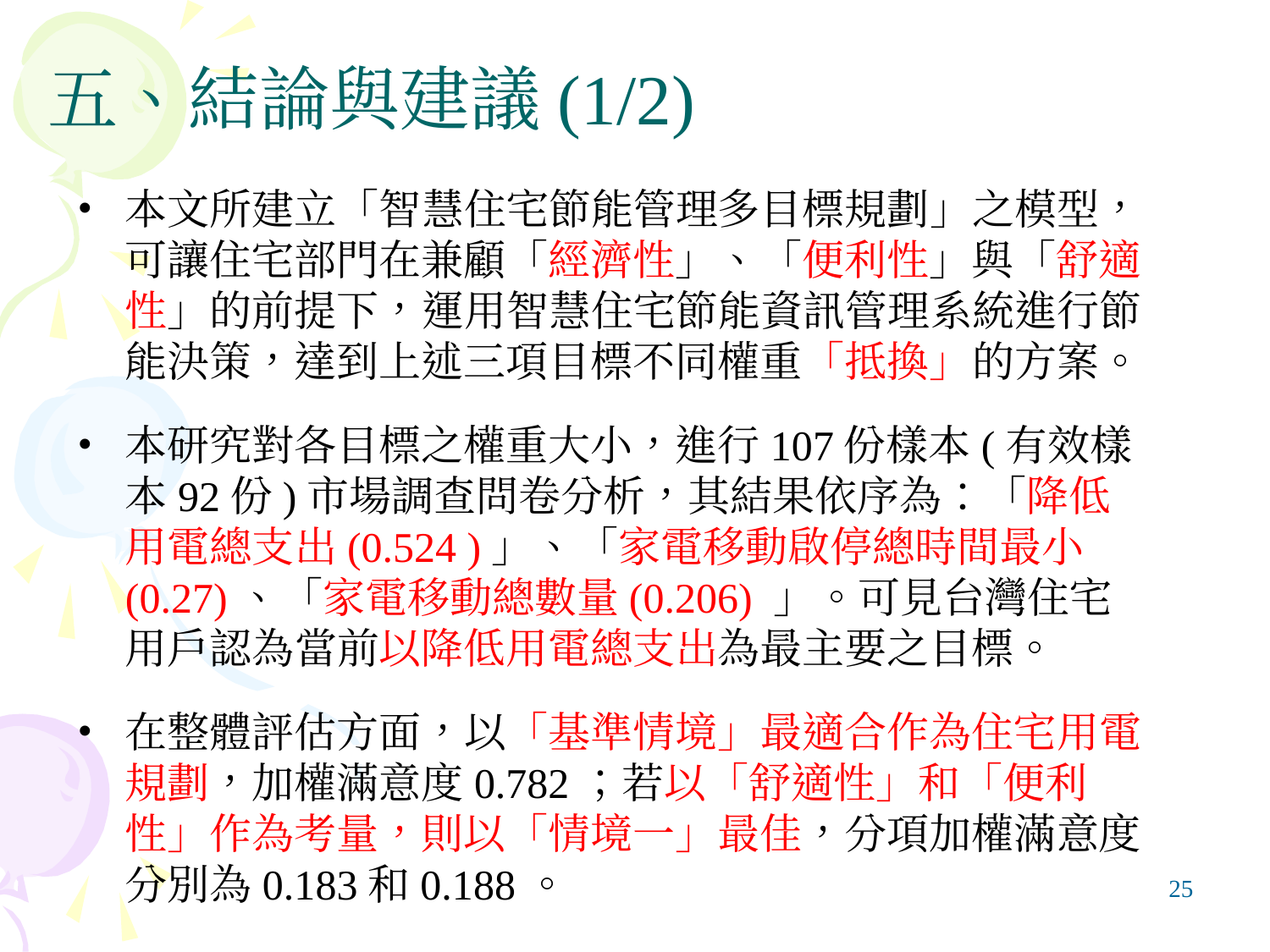

# 五、結論與建議(1/2)
本文所建立「智慧住宅節能管理多目標規劃」之模型，可讓住宅部門在兼顧「經濟性」、「便利性」與「舒適性」的前提下，運用智慧住宅節能資訊管理系統進行節能決策，達到上述三項目標不同權重「抵換」的方案。

本研究對各目標之權重大小，進行107份樣本(有效樣本92份)市場調查問卷分析，其結果依序為：「降低用電總支出(0.524 )」、「家電移動啟停總時間最小(0.27)、「家電移動總數量(0.206) 」。可見台灣住宅用戶認為當前以降低用電總支出為最主要之目標。

在整體評估方面，以「基準情境」最適合作為住宅用電規劃，加權滿意度0.782；若以「舒適性」和「便利性」作為考量，則以「情境一」最佳，分項加權滿意度分別為0.183和0.188。
25